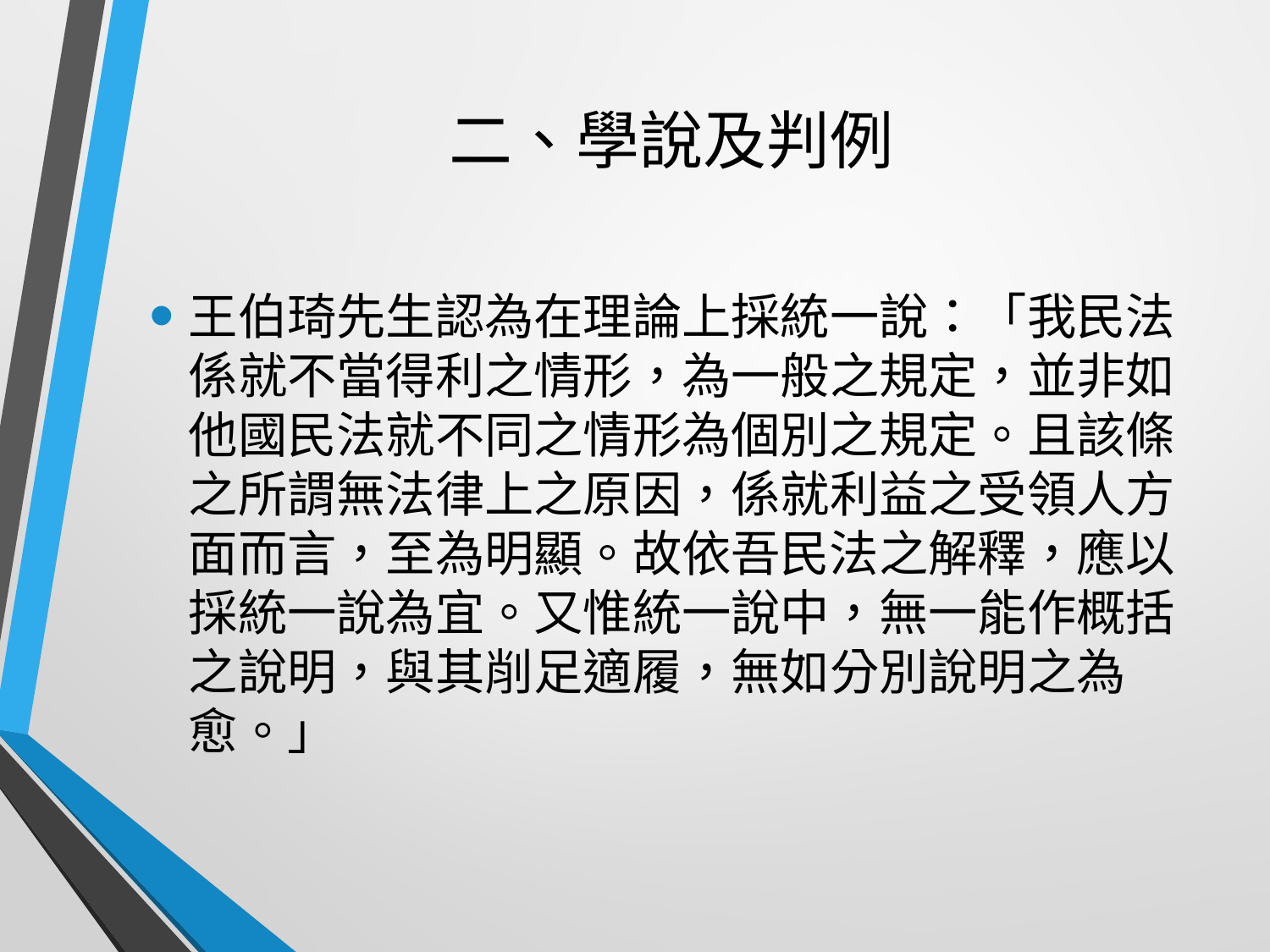

# 二、學說及判例
王伯琦先生認為在理論上採統一說：「我民法係就不當得利之情形，為一般之規定，並非如他國民法就不同之情形為個別之規定。且該條之所謂無法律上之原因，係就利益之受領人方面而言，至為明顯。故依吾民法之解釋，應以採統一說為宜。又惟統一說中，無一能作概括之說明，與其削足適履，無如分別說明之為愈。」